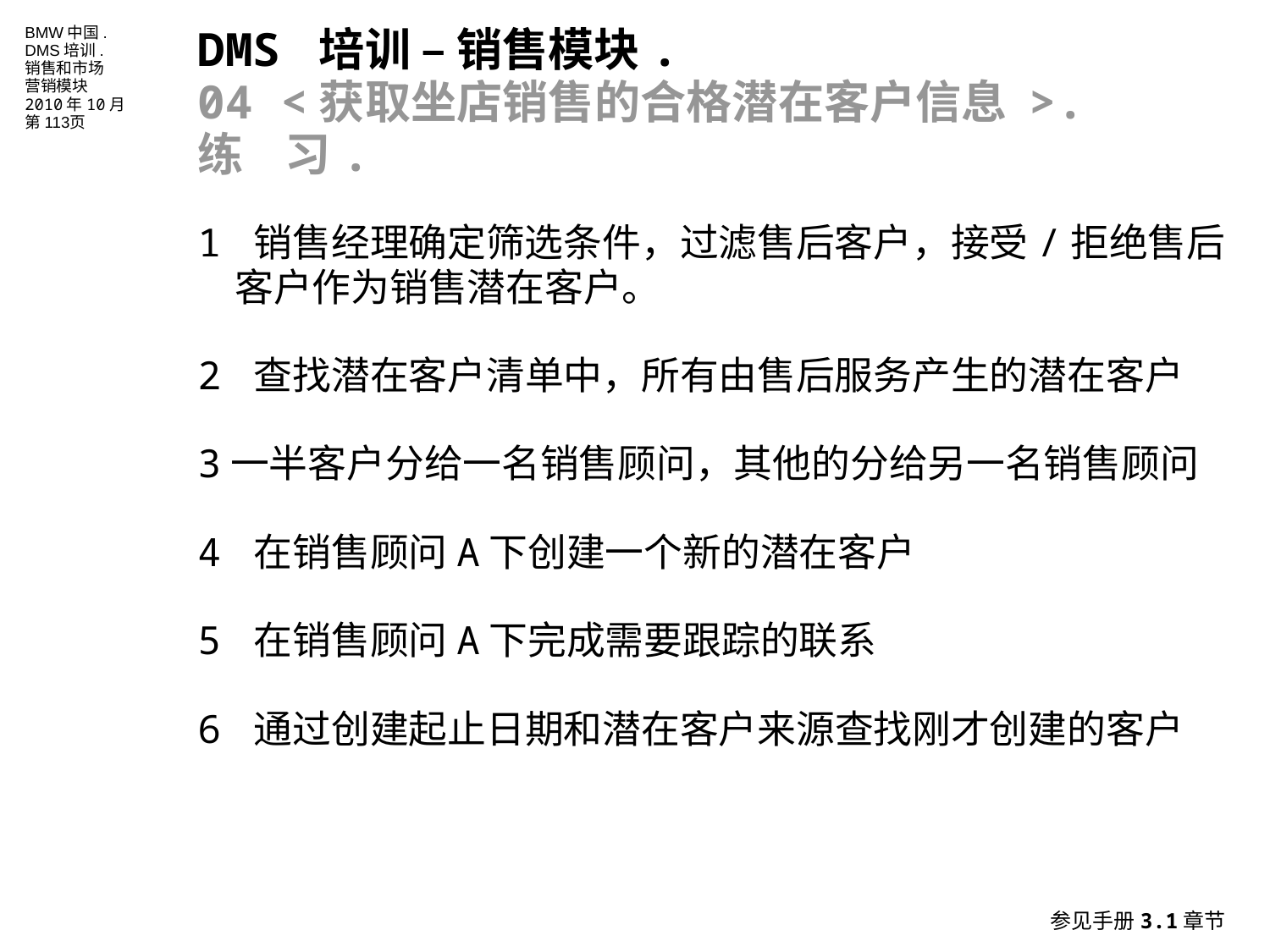

DMS 培训 – 销售模块.
04 <获取坐店销售的合格潜在客户信息 >.
练    习.
1 销售经理确定筛选条件，过滤售后客户，接受/拒绝售后客户作为销售潜在客户。

2 查找潜在客户清单中，所有由售后服务产生的潜在客户

3一半客户分给一名销售顾问，其他的分给另一名销售顾问

4 在销售顾问A下创建一个新的潜在客户

5 在销售顾问A下完成需要跟踪的联系

6 通过创建起止日期和潜在客户来源查找刚才创建的客户

参见手册3.1章节